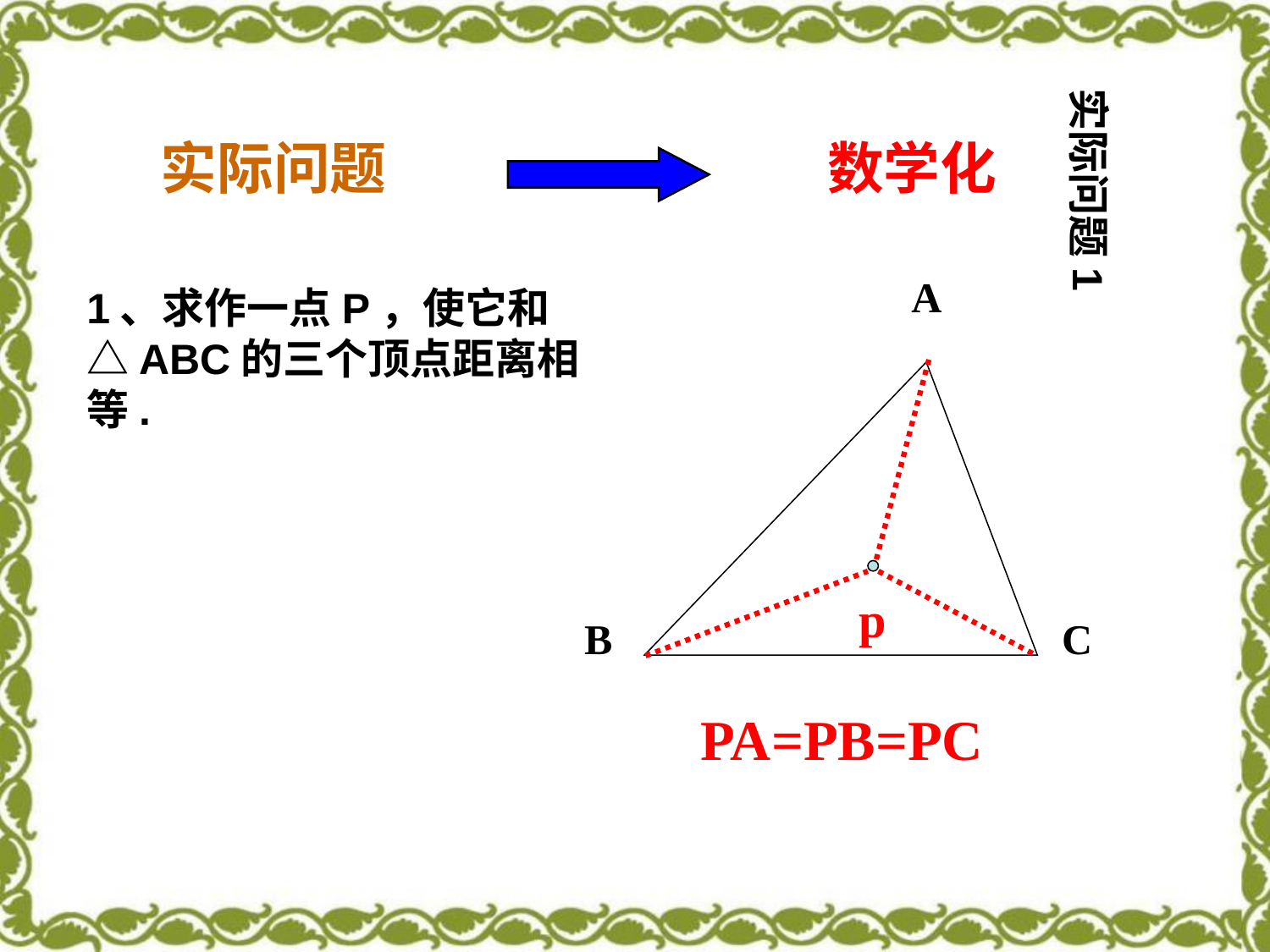

实际问题1
实际问题
数学化

A

B
C
1、求作一点P，使它和△ABC的三个顶点距离相等.

p
PA=PB=PC